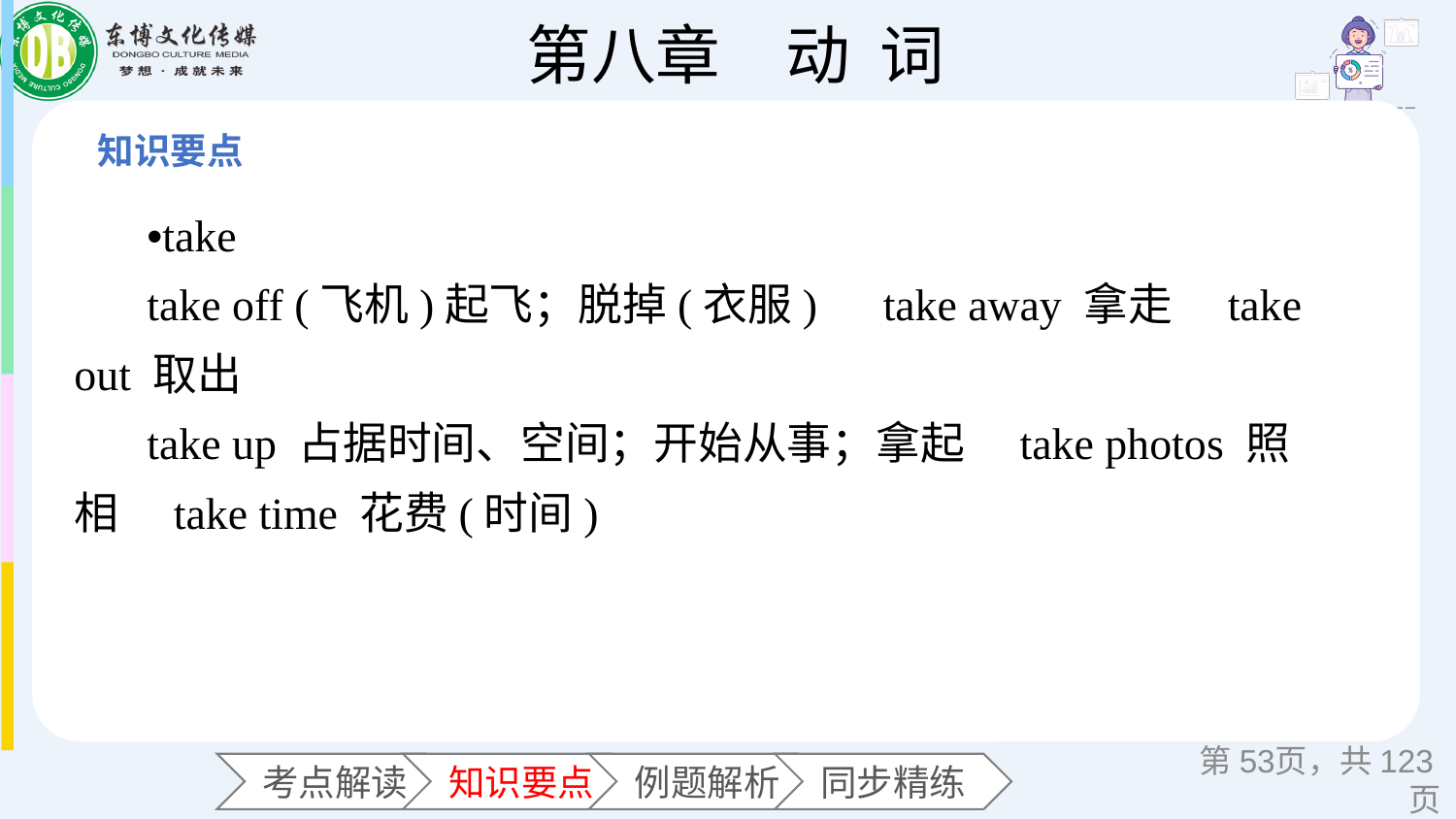

•take
take off (飞机)起飞；脱掉(衣服)　take away 拿走　take out 取出
take up 占据时间、空间；开始从事；拿起　take photos 照相　take time 花费(时间)
第53页，共123页